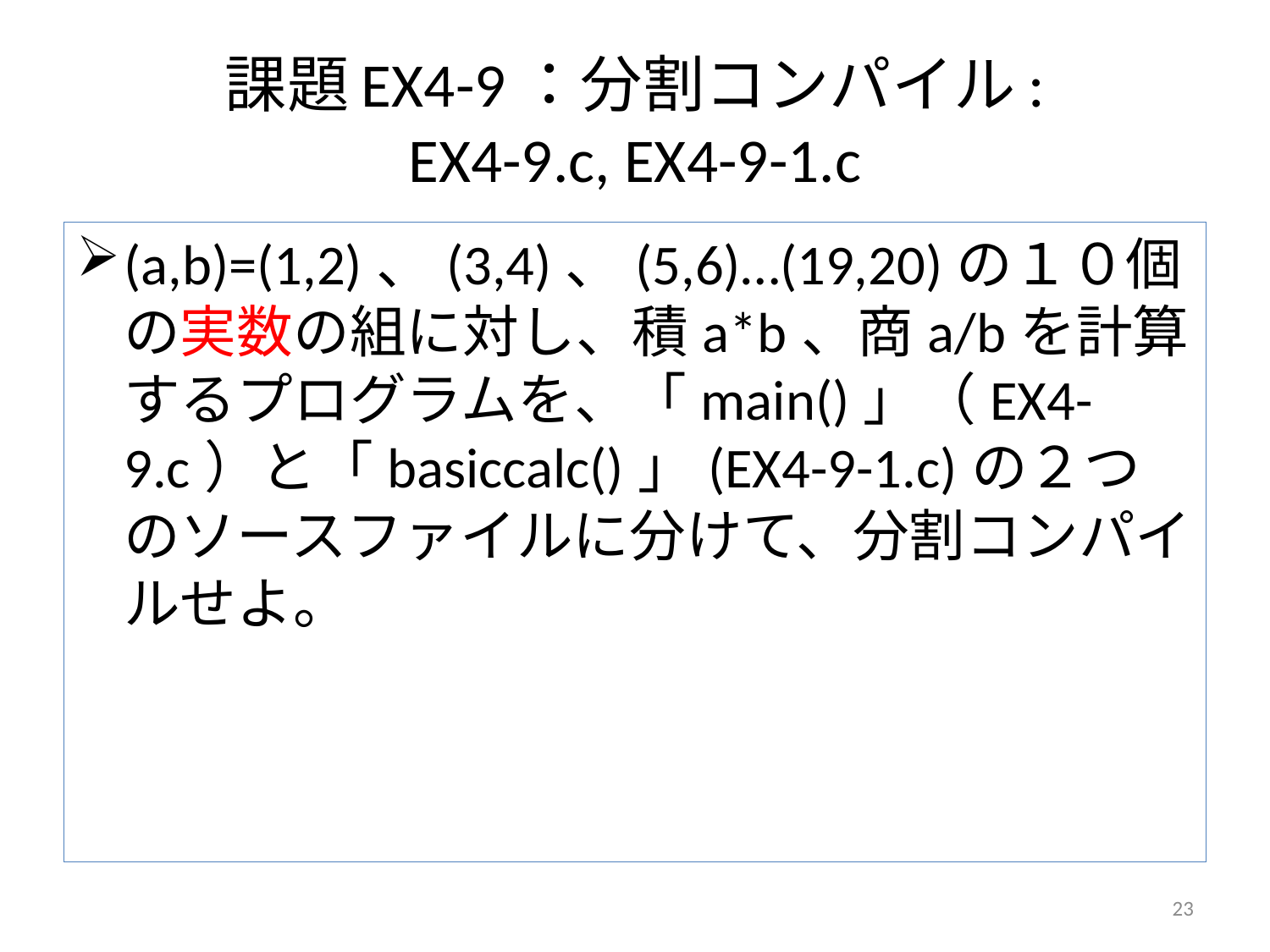

# 課題EX4-9：分割コンパイル: EX4-9.c, EX4-9-1.c
(a,b)=(1,2)、(3,4)、(5,6)…(19,20)の１０個の実数の組に対し、積a*b、商a/bを計算するプログラムを、「main()」（EX4-9.c）と「basiccalc()」(EX4-9-1.c)の２つのソースファイルに分けて、分割コンパイルせよ。
23